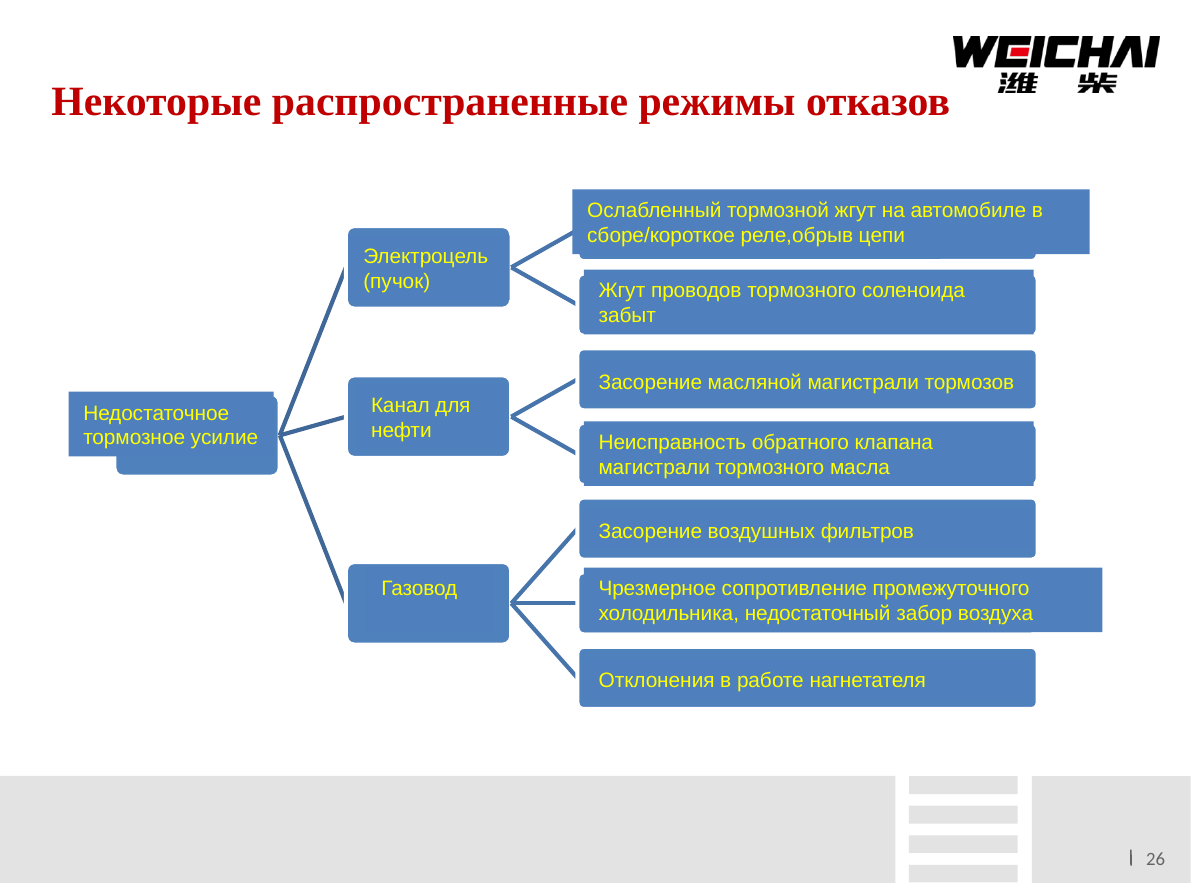

WCBS维护及保养
1
 Некоторые распространенные режимы отказов
制动功率不足

电路（线束）

整车制动线束松脱/继电器短、开路

制动电磁阀线束忘接

油路

制动机油管路堵塞

制动机油管路单向阀故障

气路

空滤器堵塞

中冷器阻力过大，进气不足

增压器异常
Ослабленный тормозной жгут на автомобиле в сборе/короткое реле,обрыв цепи
Электроцель (пучок)
Жгут проводов тормозного соленоида забыт
Засорение масляной магистрали тормозов
Канал для нефти
Недостаточное тормозное усилие
Неисправность обратного клапана магистрали тормозного масла
Засорение воздушных фильтров
Газовод

Чрезмерное сопротивление промежуточного холодильника, недостаточный забор воздуха
Отклонения в работе нагнетателя